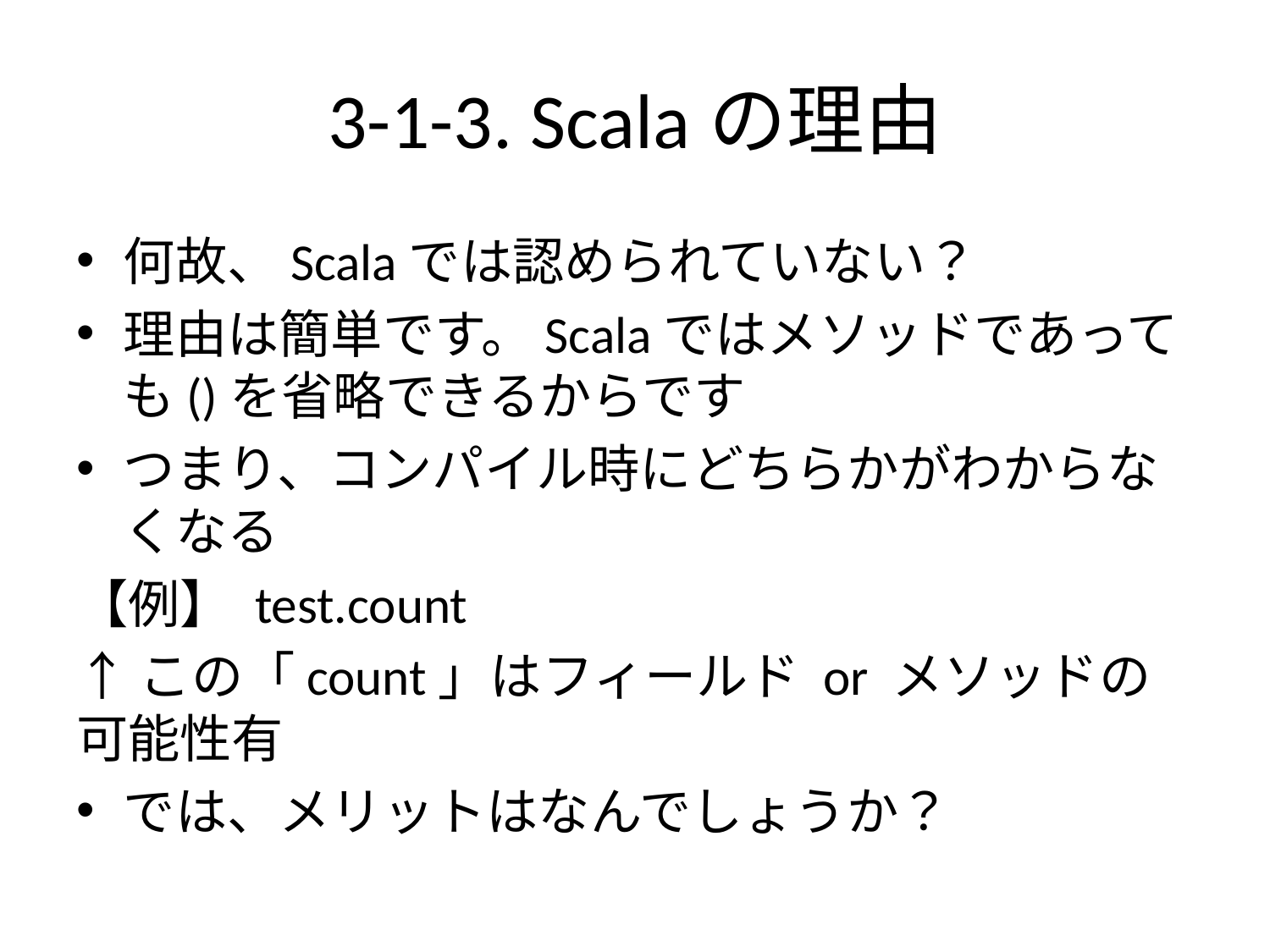

# 3-1-3. Scalaの理由
何故、Scalaでは認められていない？
理由は簡単です。Scalaではメソッドであっても()を省略できるからです
つまり、コンパイル時にどちらかがわからなくなる
【例】 test.count
↑この「count」はフィールド or メソッドの可能性有
では、メリットはなんでしょうか？